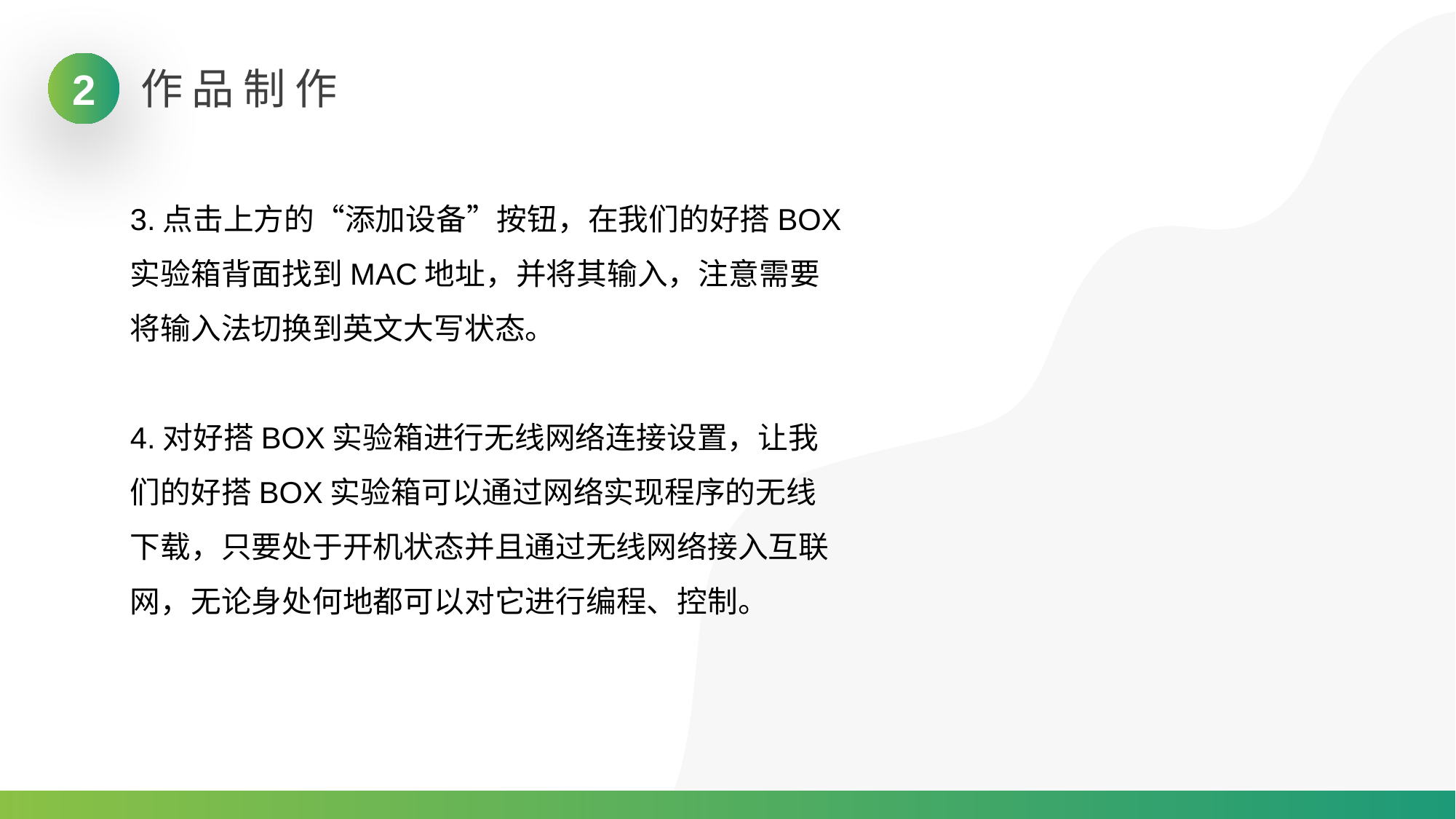

2
作品制作
3.点击上方的“添加设备”按钮，在我们的好搭BOX实验箱背面找到MAC地址，并将其输入，注意需要将输入法切换到英文大写状态。

4.对好搭BOX实验箱进行无线网络连接设置，让我们的好搭BOX实验箱可以通过网络实现程序的无线下载，只要处于开机状态并且通过无线网络接入互联网，无论身处何地都可以对它进行编程、控制。
02